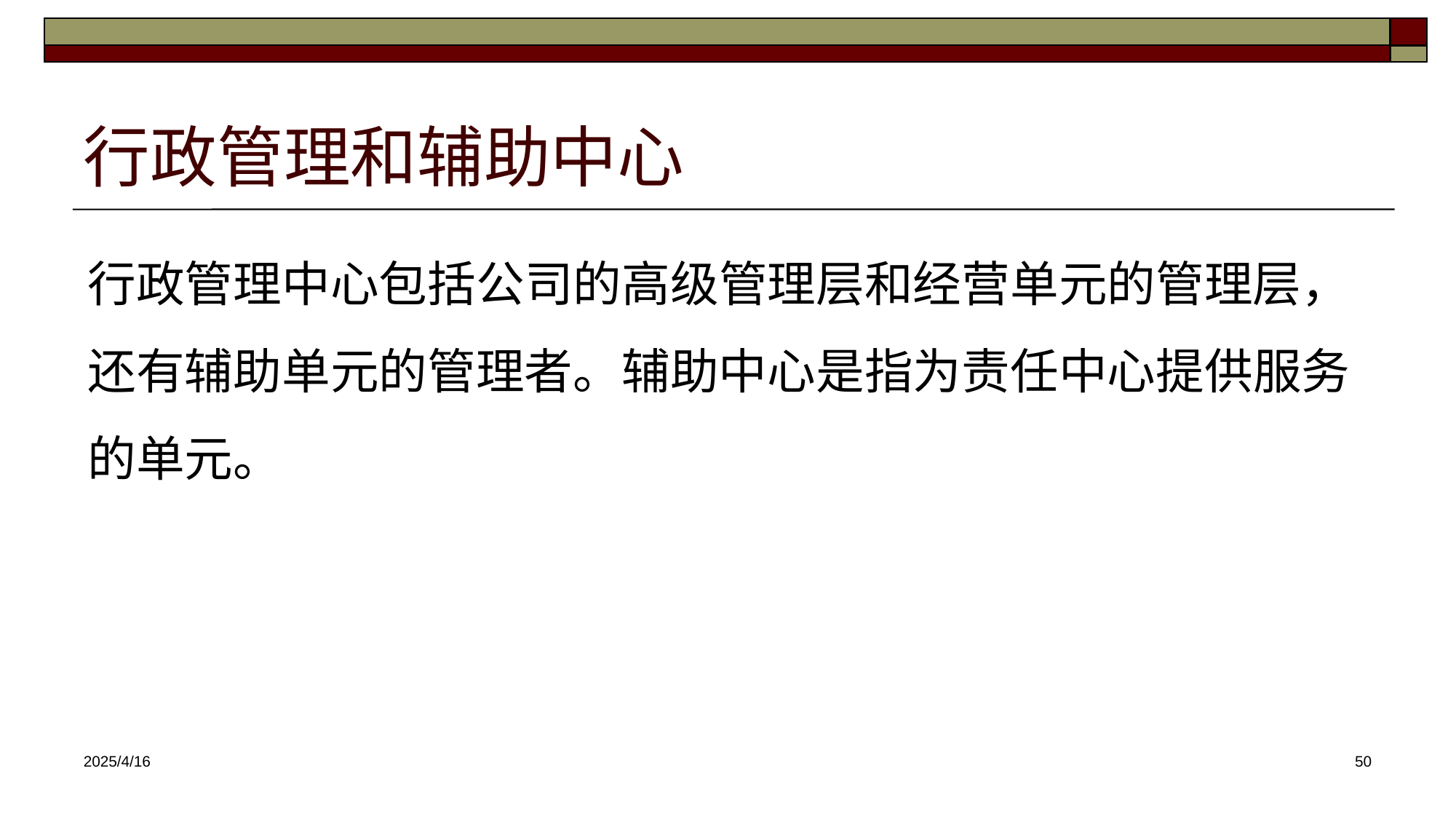

# 行政管理和辅助中心
行政管理中心包括公司的高级管理层和经营单元的管理层，还有辅助单元的管理者。辅助中心是指为责任中心提供服务的单元。

2025/4/16
50